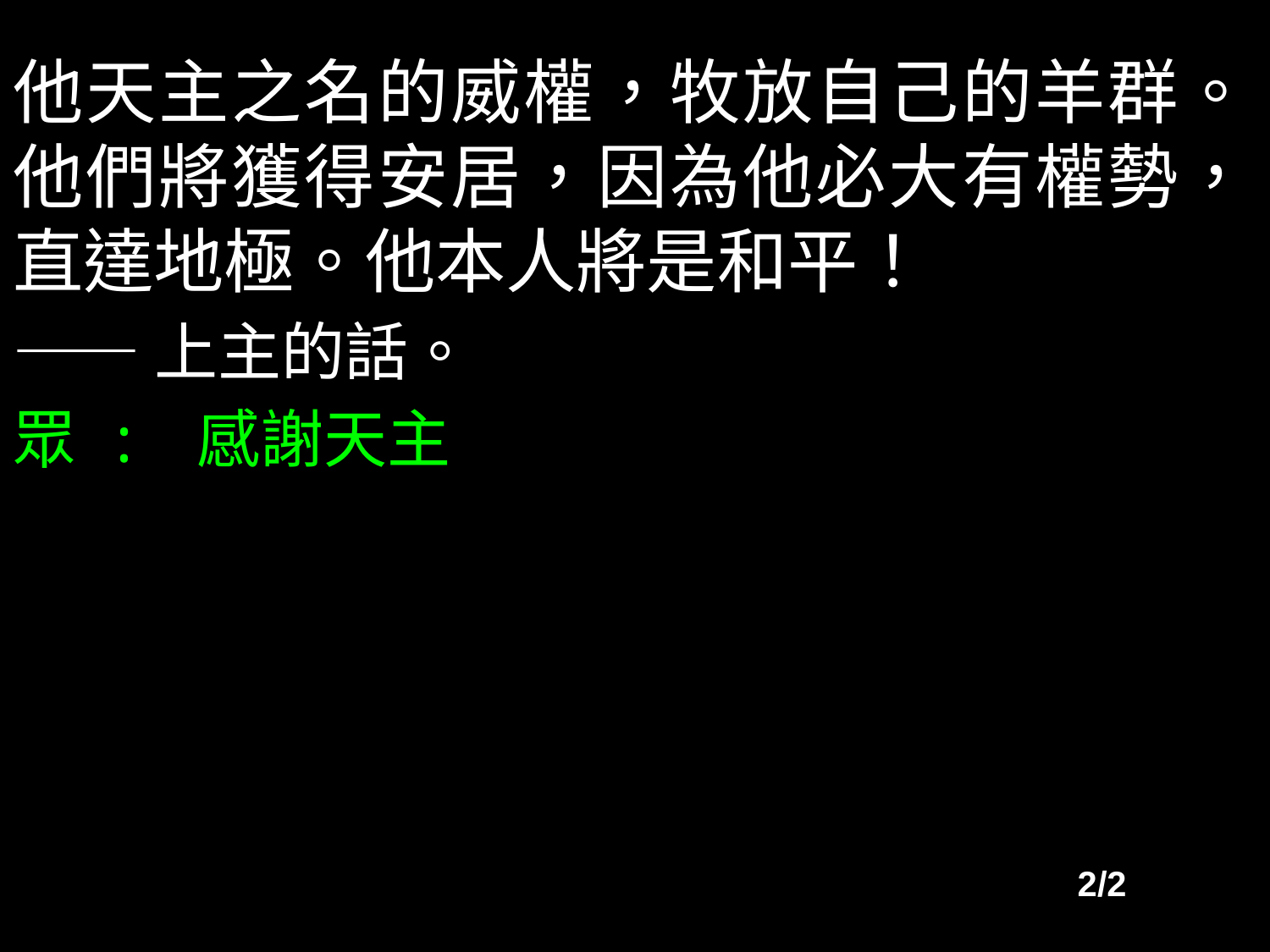

他天主之名的威權，牧放自己的羊群。他們將獲得安居，因為他必大有權勢，直達地極。他本人將是和平！
——上主的話。
眾 : 感謝天主

2/2